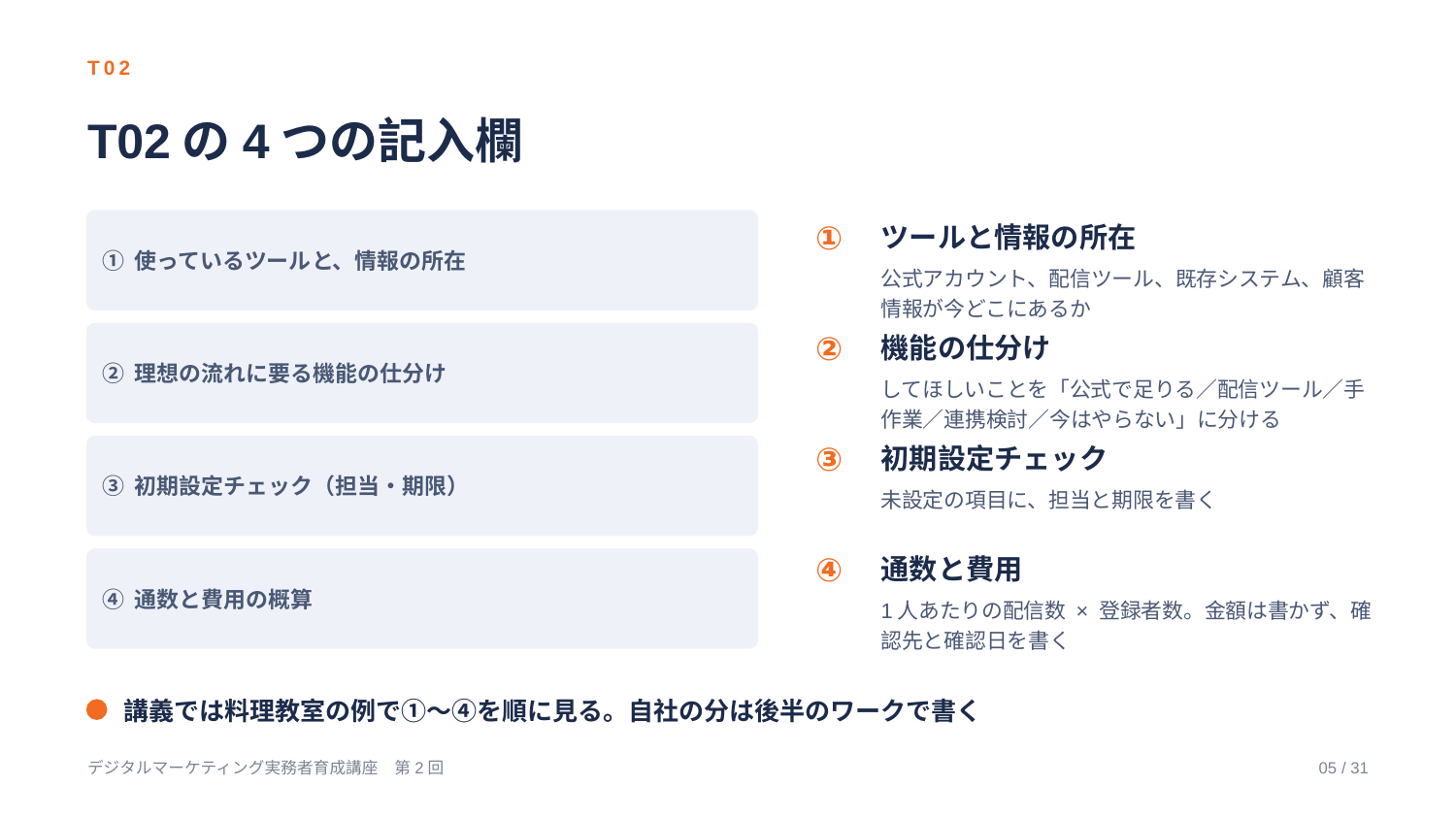

T02
T02の4つの記入欄

① 使っているツールと、情報の所在
①
ツールと情報の所在
公式アカウント、配信ツール、既存システム、顧客情報が今どこにあるか
②
機能の仕分け

② 理想の流れに要る機能の仕分け
してほしいことを「公式で足りる／配信ツール／手作業／連携検討／今はやらない」に分ける
③
初期設定チェック

③ 初期設定チェック（担当・期限）
未設定の項目に、担当と期限を書く
④
通数と費用

④ 通数と費用の概算
1人あたりの配信数 × 登録者数。金額は書かず、確認先と確認日を書く
講義では料理教室の例で①〜④を順に見る。自社の分は後半のワークで書く

デジタルマーケティング実務者育成講座　第2回
05 / 31